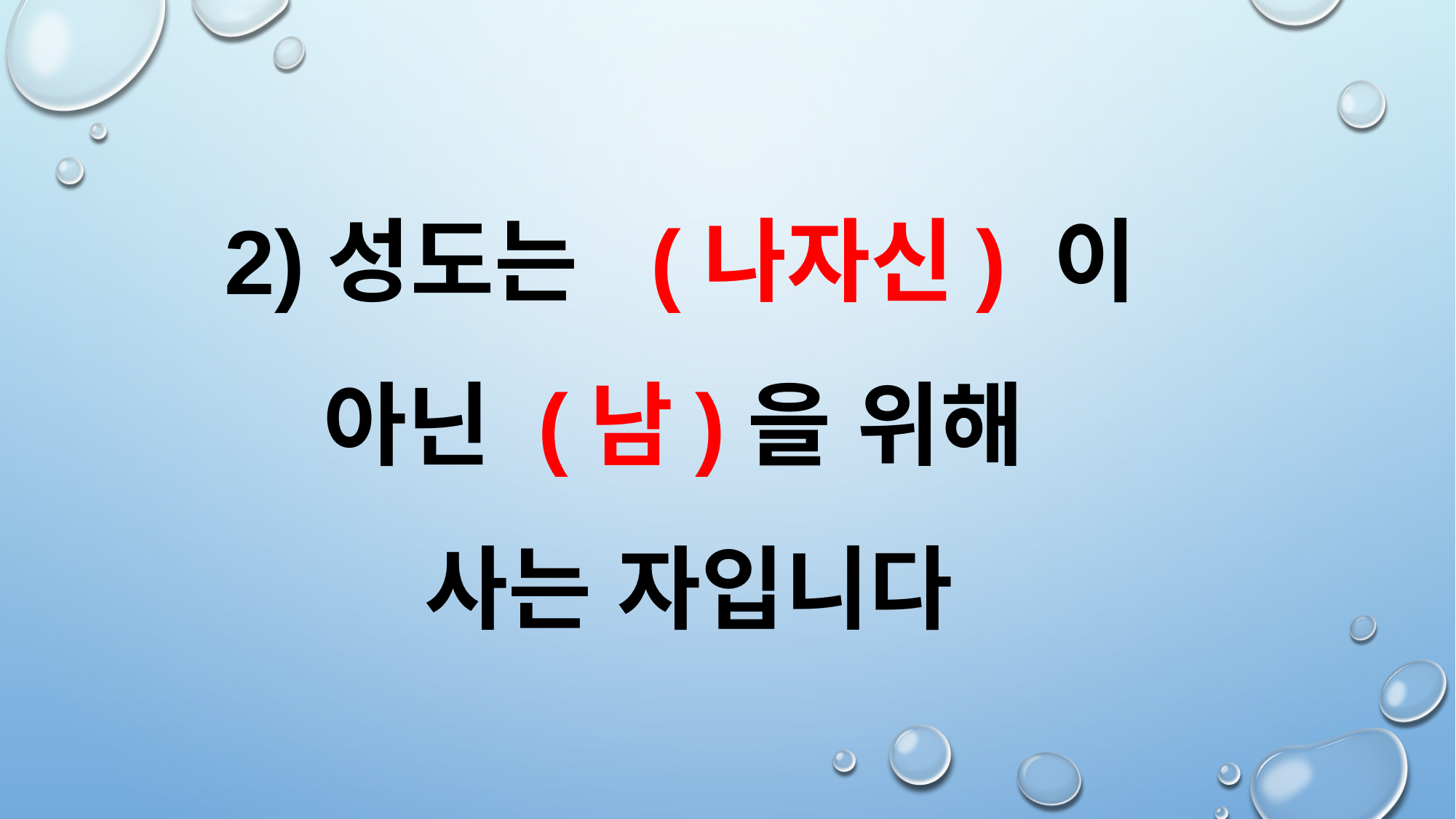

2)성도는  (나자신) 이
       아닌 (남)을 위해
           사는 자입니다